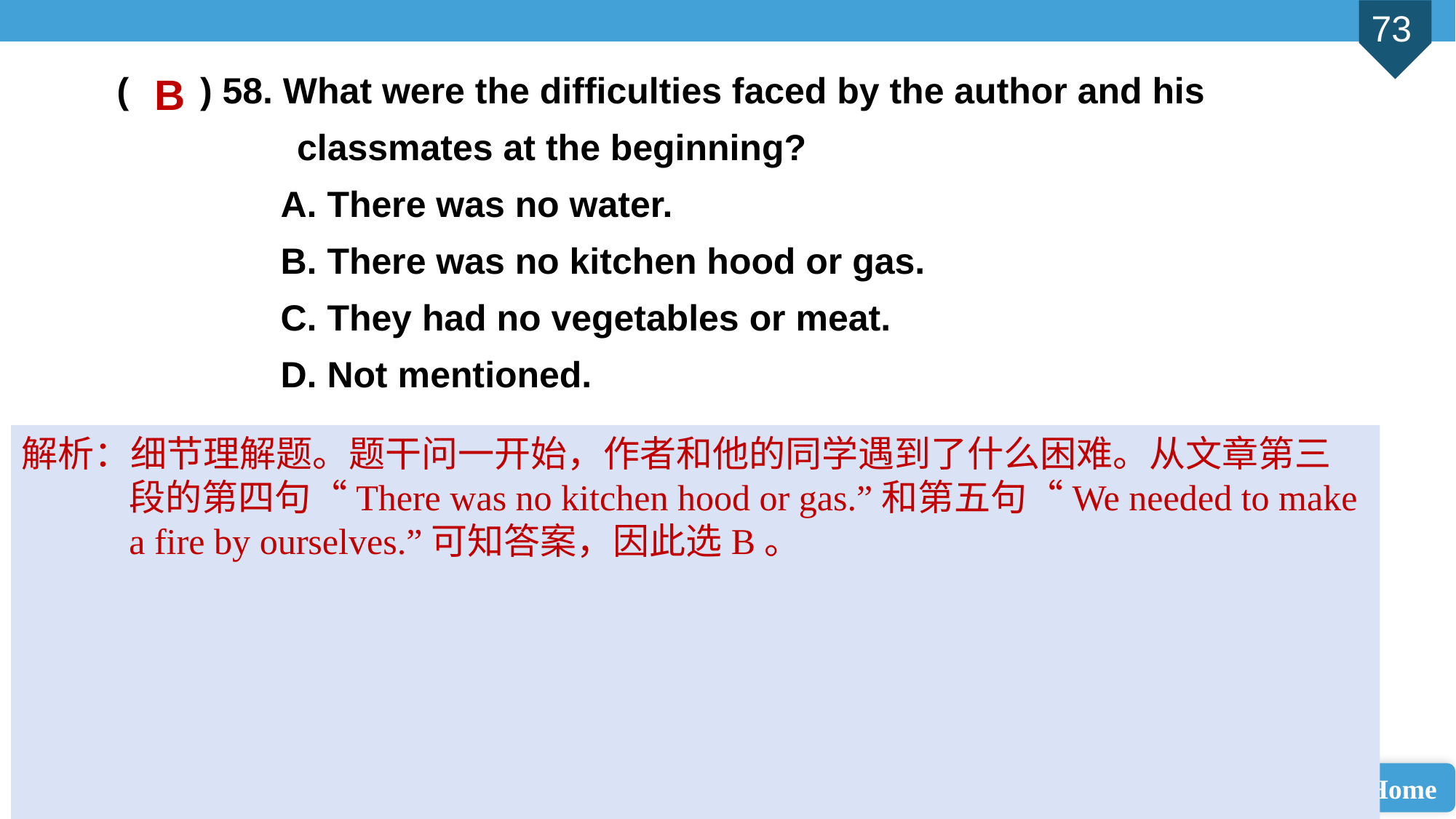

(       ) 58. What were the difficulties faced by the author and his 		       classmates at the beginning?
A. There was no water.
B. There was no kitchen hood or gas.
C. They had no vegetables or meat.
D. Not mentioned.
B
解析：细节理解题。题干问一开始，作者和他的同学遇到了什么困难。从文章第三段的第四句“There was no kitchen hood or gas.”和第五句“We needed to make a fire by ourselves.”可知答案，因此选B。